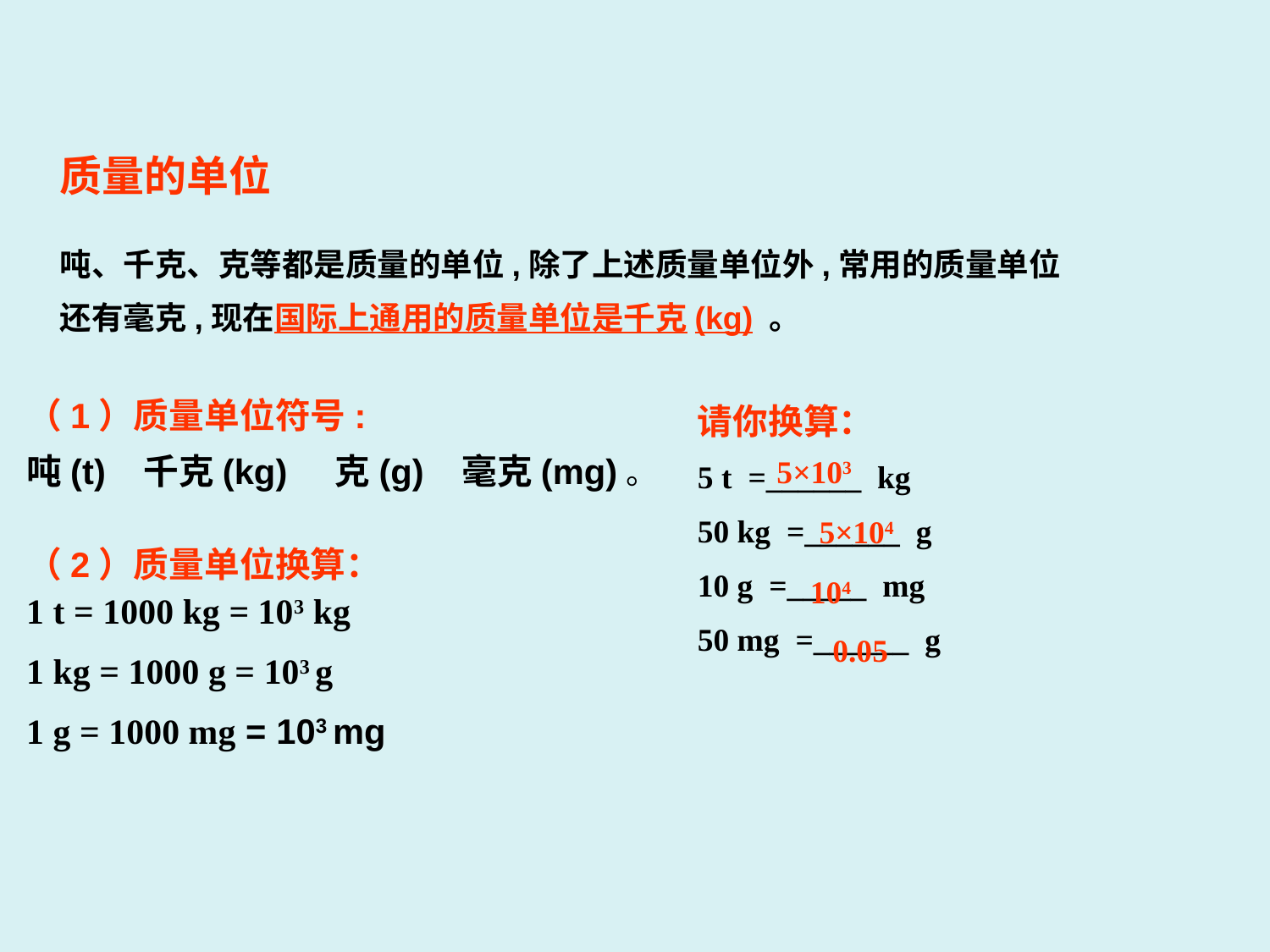

质量的单位
吨、千克、克等都是质量的单位,除了上述质量单位外,常用的质量单位还有毫克,现在国际上通用的质量单位是千克(kg) 。

（1）质量单位符号:
吨(t)   千克(kg)    克(g)   毫克(mg)。

（2）质量单位换算：
1 t = 1000 kg = 103 kg
1 kg = 1000 g = 103 g
1 g = 1000 mg = 103 mg
请你换算：
5 t  =______  kg
50 kg  =______  g
10 g  =_____  mg
50 mg  =______  g
5×103
5×104
104
0.05